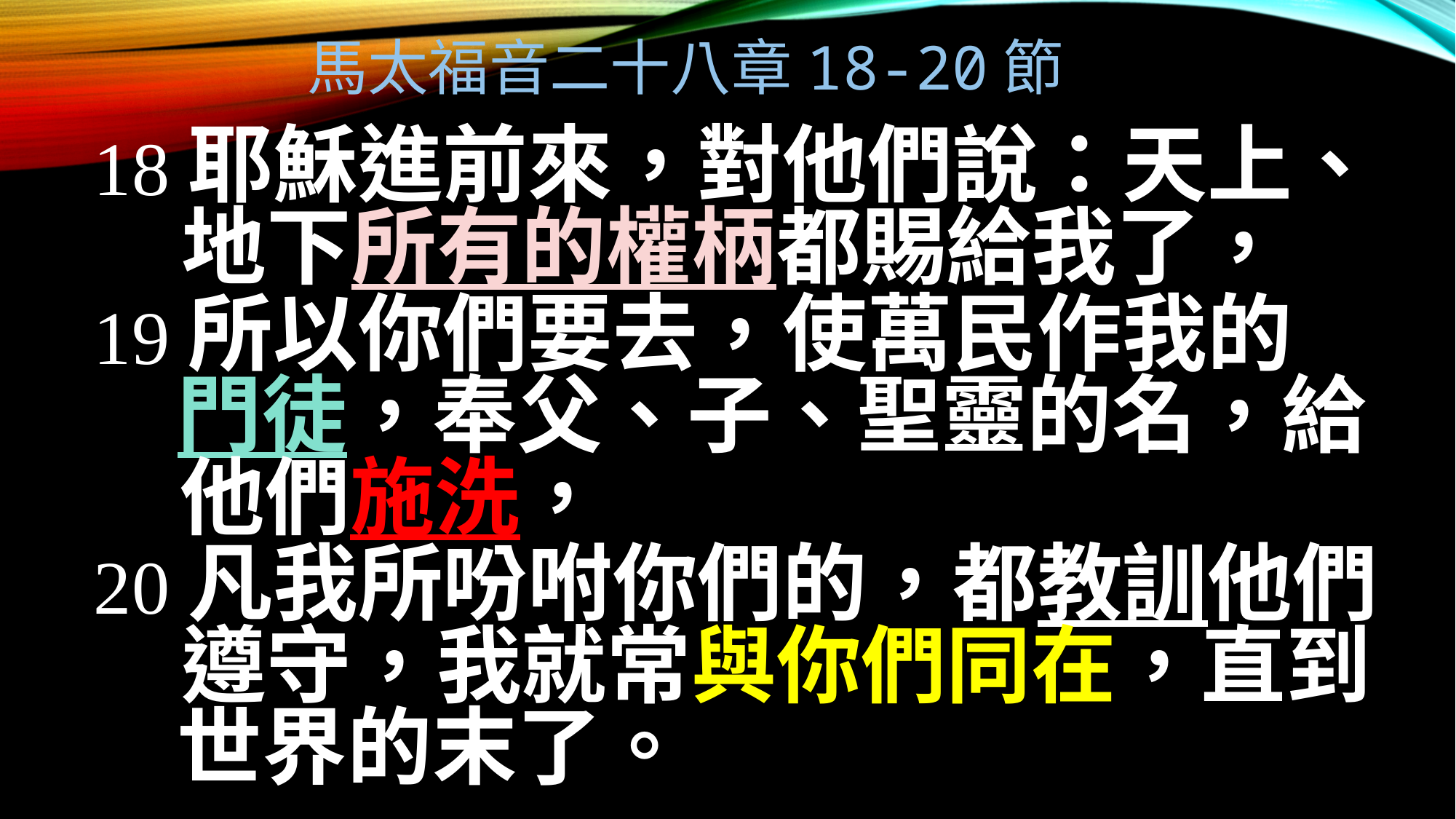

馬太福音二十八章18-20節
18耶穌進前來，對他們說：天上、
    地下所有的權柄都賜給我了，
19所以你們要去，使萬民作我的
    門徒，奉父、子、聖靈的名，給
    他們施洗，
20凡我所吩咐你們的，都教訓他們
    遵守，我就常與你們同在，直到
    世界的末了。